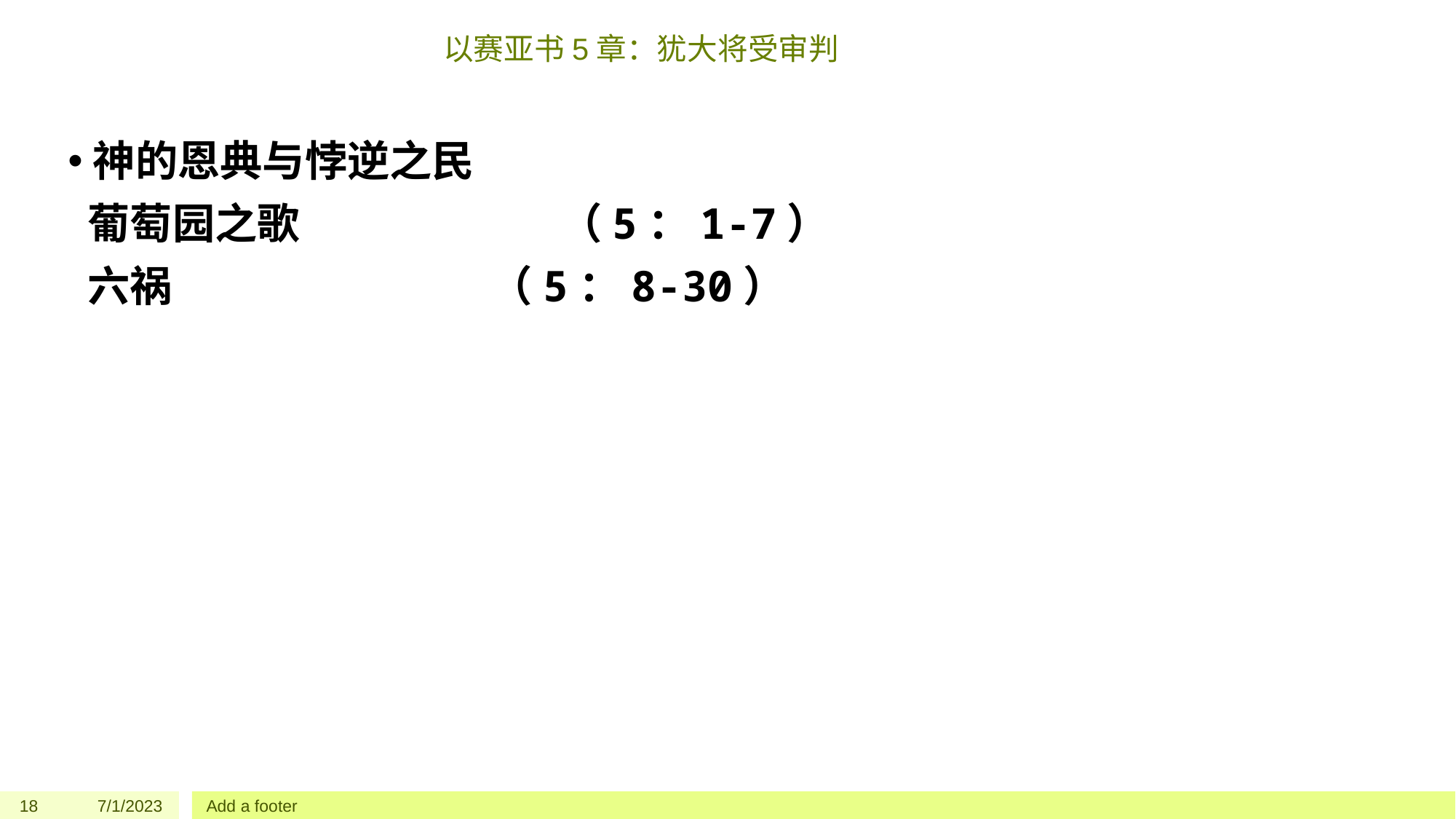

# 以赛亚书5章：犹大将受审判

神的恩典与悖逆之民
 葡萄园之歌                           （5：1-7）
 六祸                                 （5：8-30）
18
7/1/2023
Add a footer